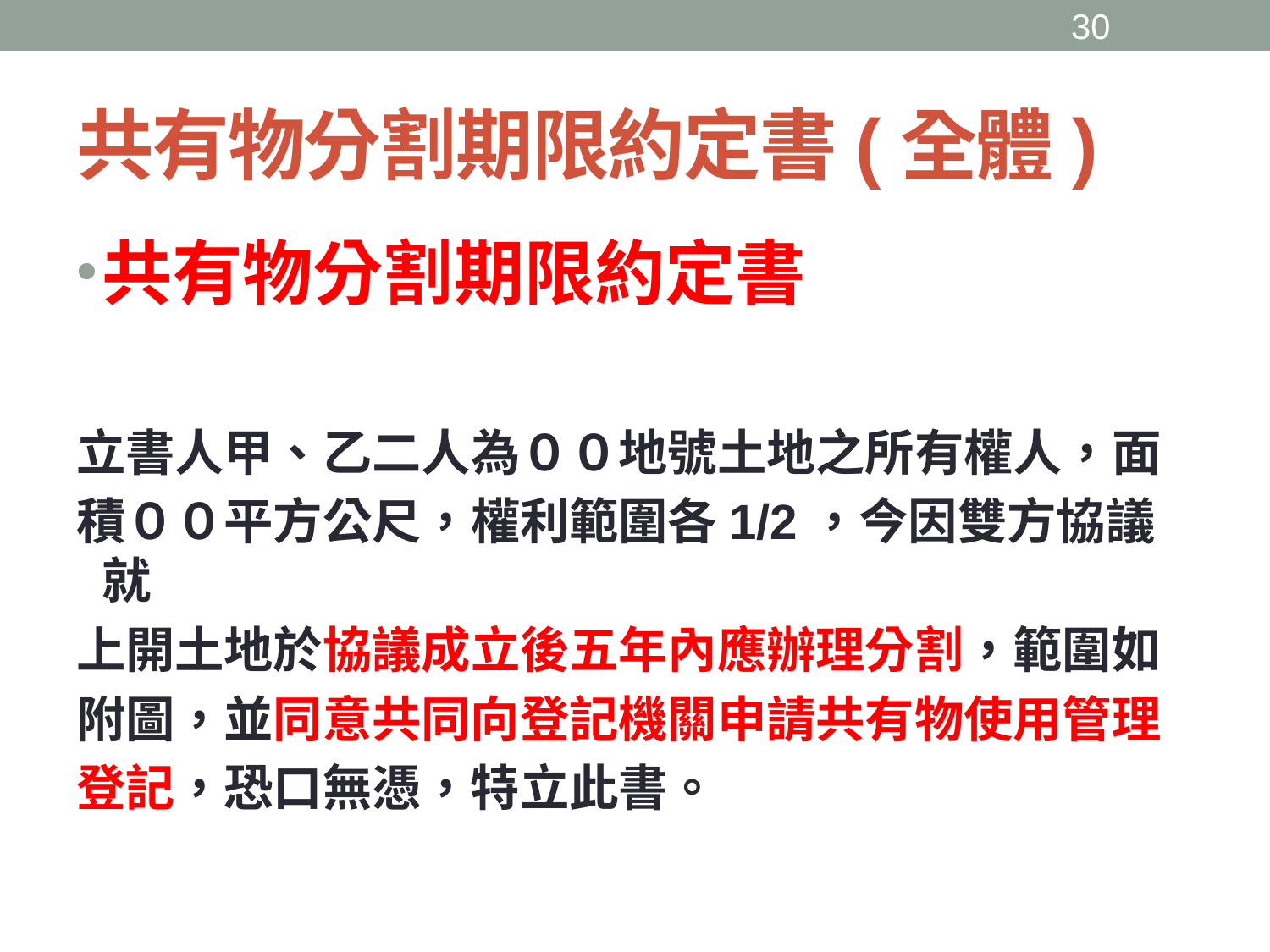

30
# 共有物分割期限約定書(全體)
共有物分割期限約定書

立書人甲、乙二人為００地號土地之所有權人，面
積００平方公尺，權利範圍各1/2，今因雙方協議就
上開土地於協議成立後五年內應辦理分割，範圍如
附圖，並同意共同向登記機關申請共有物使用管理
登記，恐口無憑，特立此書。